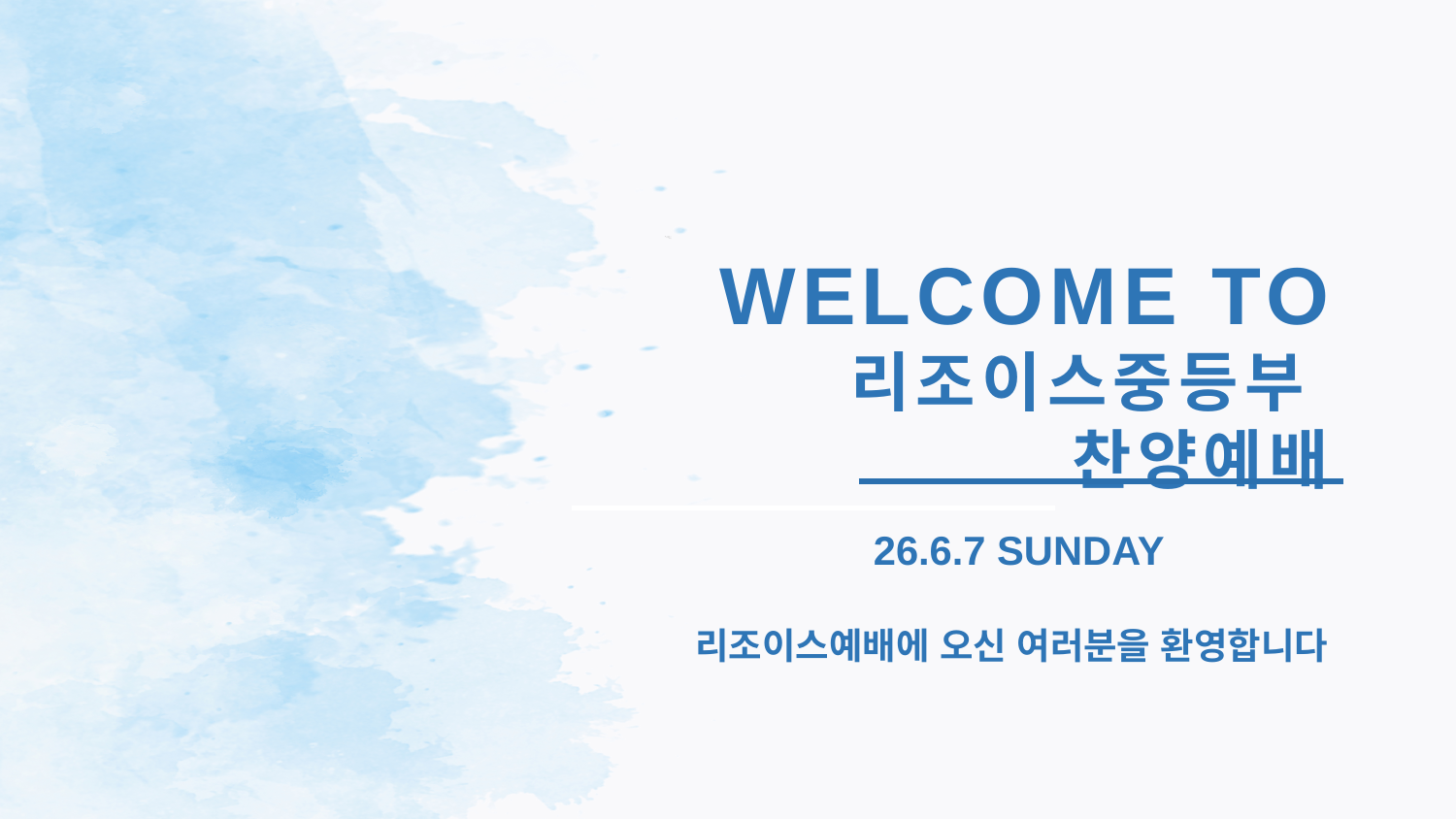

WELCOME TO
리조이스중등부
찬양예배
26.6.7 SUNDAY
리조이스예배에 오신 여러분을 환영합니다